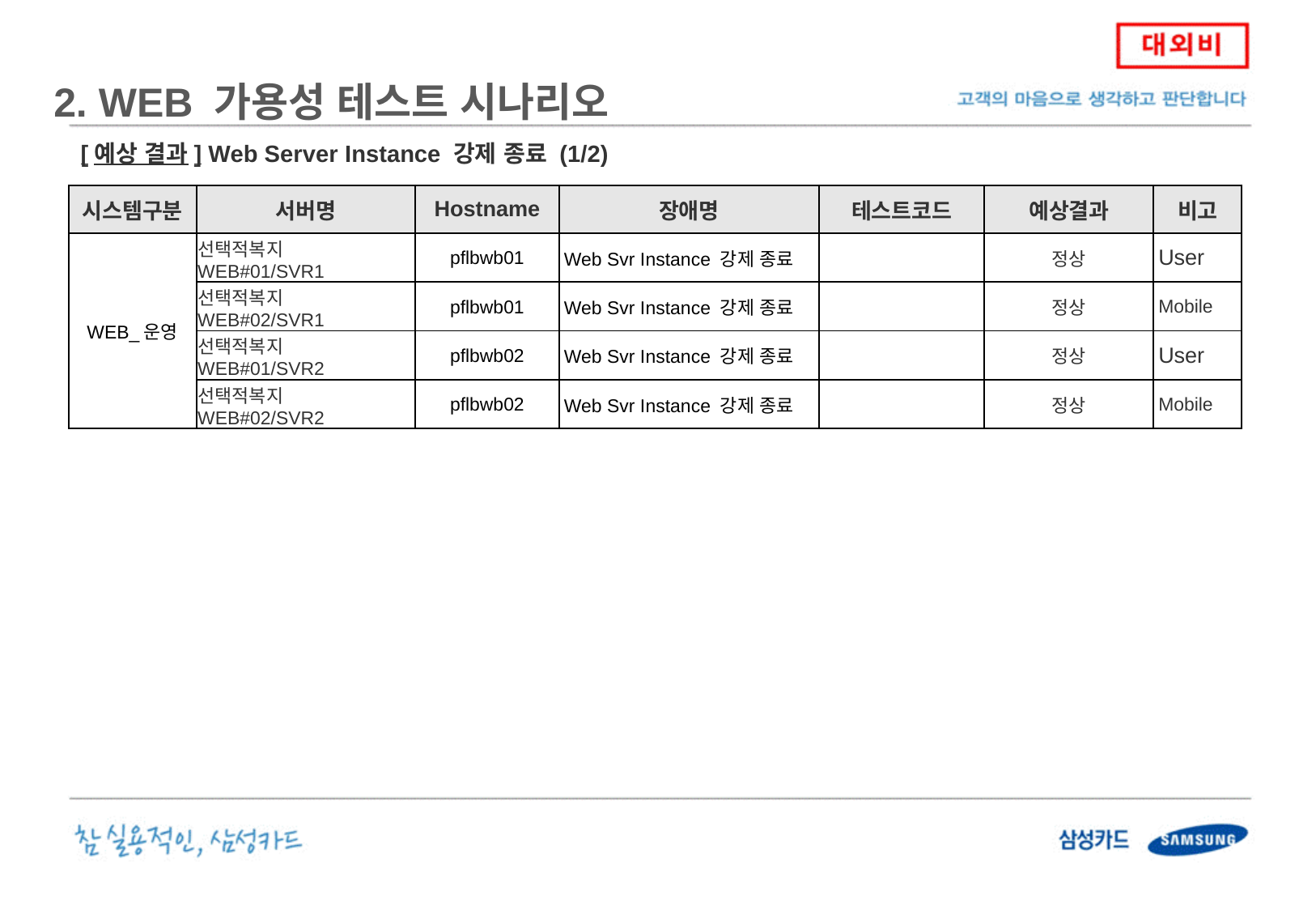

2. WEB 가용성 테스트 시나리오
[예상 결과] Web Server Instance 강제 종료 (1/2)
| 시스템구분 | 서버명 | Hostname | 장애명 | 테스트코드 | 예상결과 | 비고 |
| --- | --- | --- | --- | --- | --- | --- |
| WEB\_운영 | 선택적복지 WEB#01/SVR1 | pflbwb01 | Web Svr Instance 강제 종료 |  | 정상 | User |
|  | 선택적복지 WEB#02/SVR1 | pflbwb01 | Web Svr Instance 강제 종료 |  | 정상 | Mobile |
|  | 선택적복지 WEB#01/SVR2 | pflbwb02 | Web Svr Instance 강제 종료 |  | 정상 | User |
|  | 선택적복지 WEB#02/SVR2 | pflbwb02 | Web Svr Instance 강제 종료 |  | 정상 | Mobile |